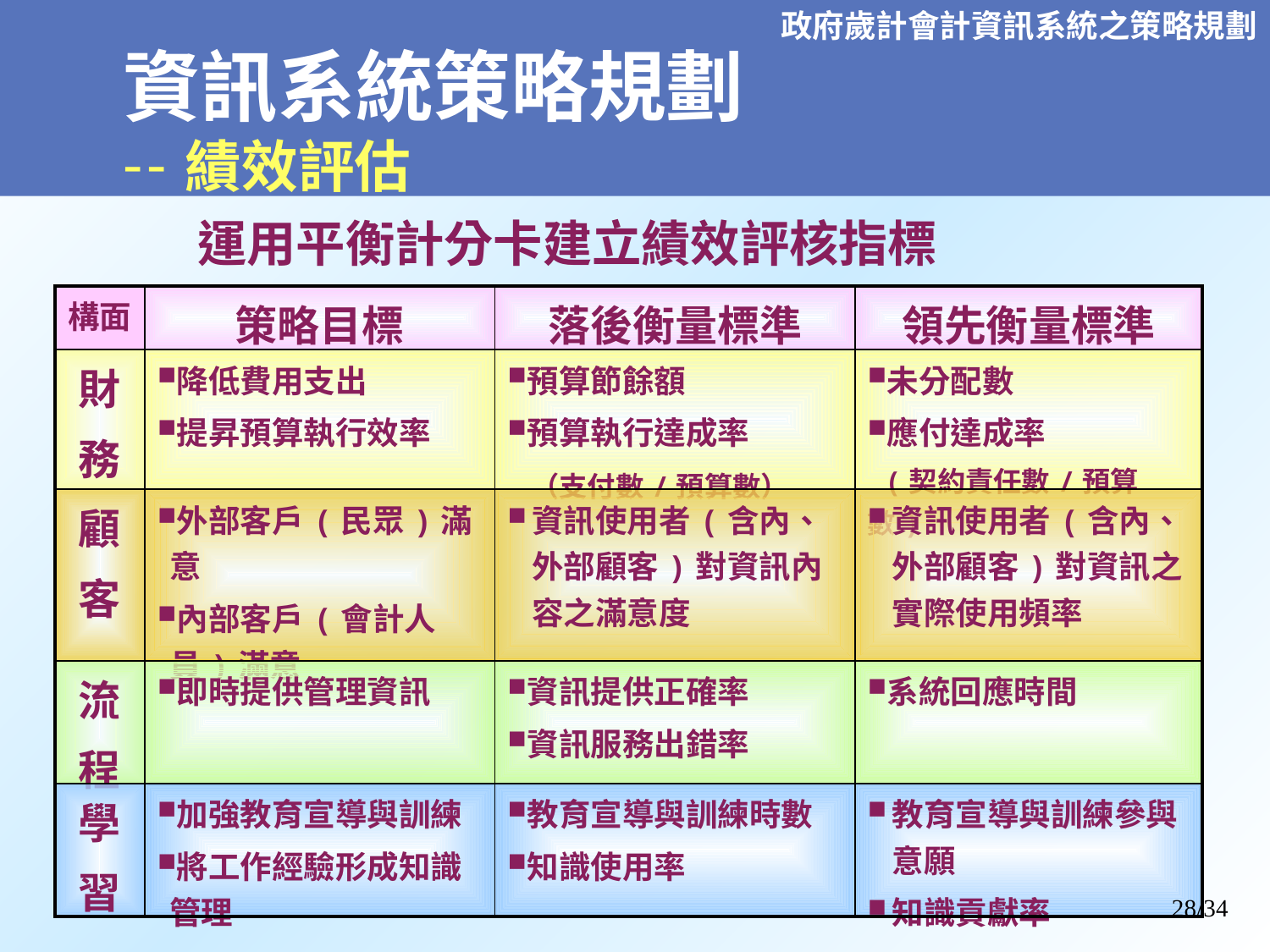

# 資訊系統策略規劃 --績效評估
運用平衡計分卡建立績效評核指標
| 構面 | 策略目標 | 落後衡量標準 | 領先衡量標準 |
| --- | --- | --- | --- |
| 財 務 | 降低費用支出 提昇預算執行效率 | 預算節餘額 預算執行達成率 （支付數/預算數） | 未分配數 應付達成率 (契約責任數/預算數) |
| 顧 客 | 外部客戶(民眾)滿意 內部客戶(會計人員)滿意 | 資訊使用者(含內、外部顧客)對資訊內容之滿意度 | 資訊使用者(含內、外部顧客)對資訊之實際使用頻率 |
| 流 程 | 即時提供管理資訊 | 資訊提供正確率 資訊服務出錯率 | 系統回應時間 |
| 學 習 | 加強教育宣導與訓練 將工作經驗形成知識管理 | 教育宣導與訓練時數 知識使用率 | 教育宣導與訓練參與意願 知識貢獻率 |
28/34